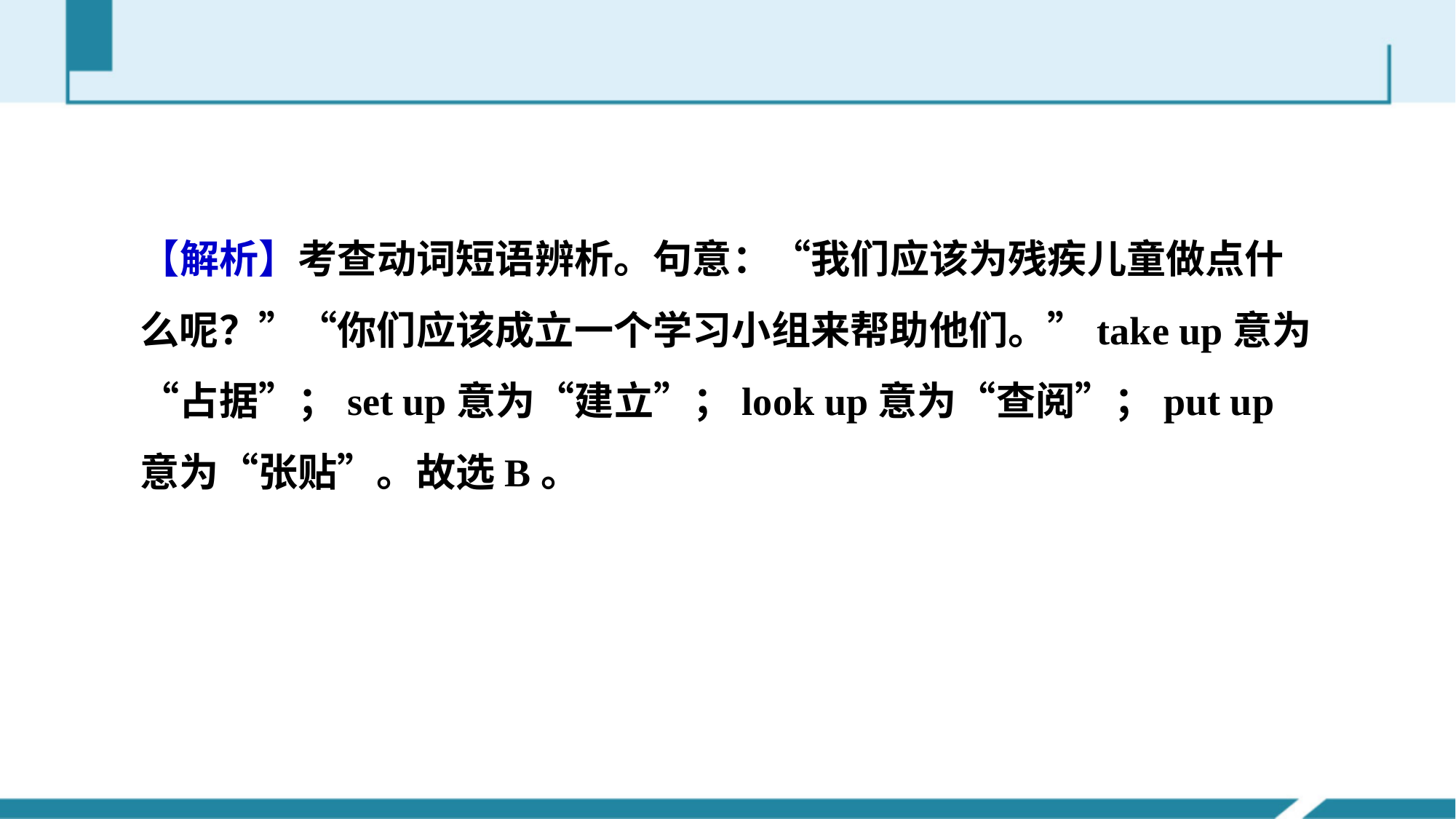

【解析】考查动词短语辨析。句意：“我们应该为残疾儿童做点什么呢？”“你们应该成立一个学习小组来帮助他们。”take up意为“占据”；set up意为“建立”；look up意为“查阅”；put up意为“张贴”。故选B。